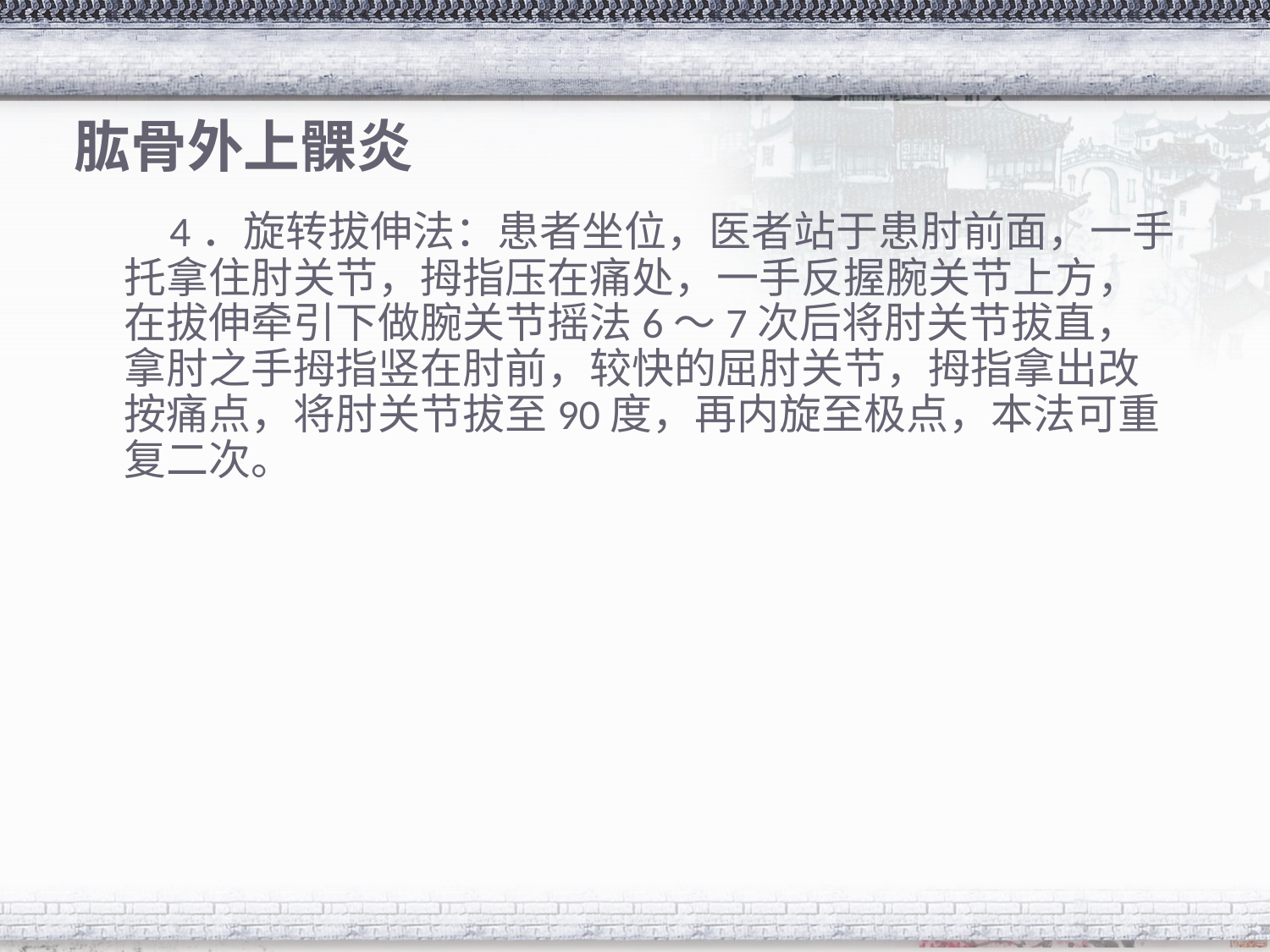

# 肱骨外上髁炎
          4．旋转拔伸法：患者坐位，医者站于患肘前面，一手托拿住肘关节，拇指压在痛处，一手反握腕关节上方，在拔伸牵引下做腕关节摇法6～7次后将肘关节拔直，拿肘之手拇指竖在肘前，较快的屈肘关节，拇指拿出改按痛点，将肘关节拔至90度，再内旋至极点，本法可重复二次。